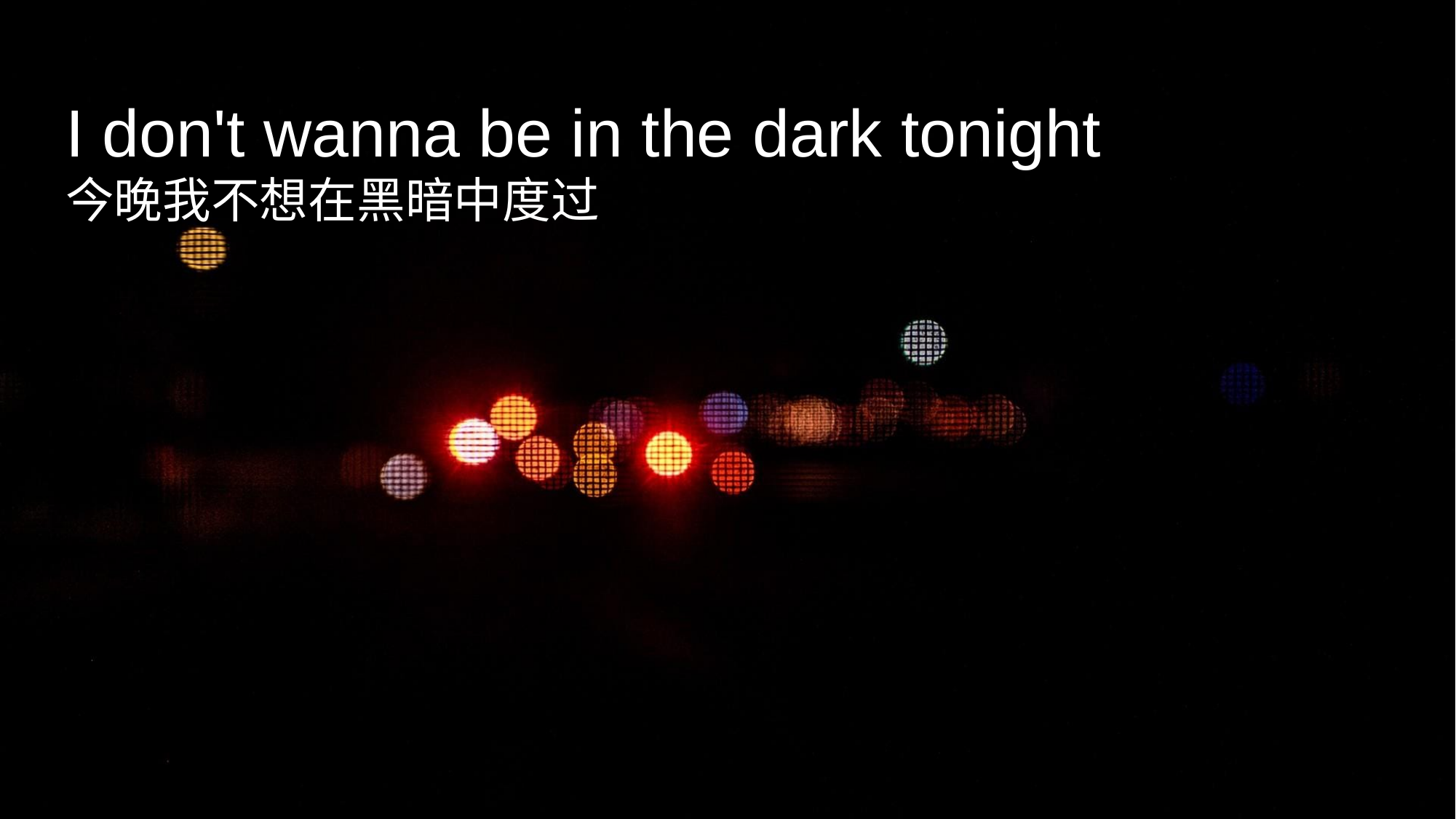

I don't wanna be in the dark tonight
今晚我不想在黑暗中度过